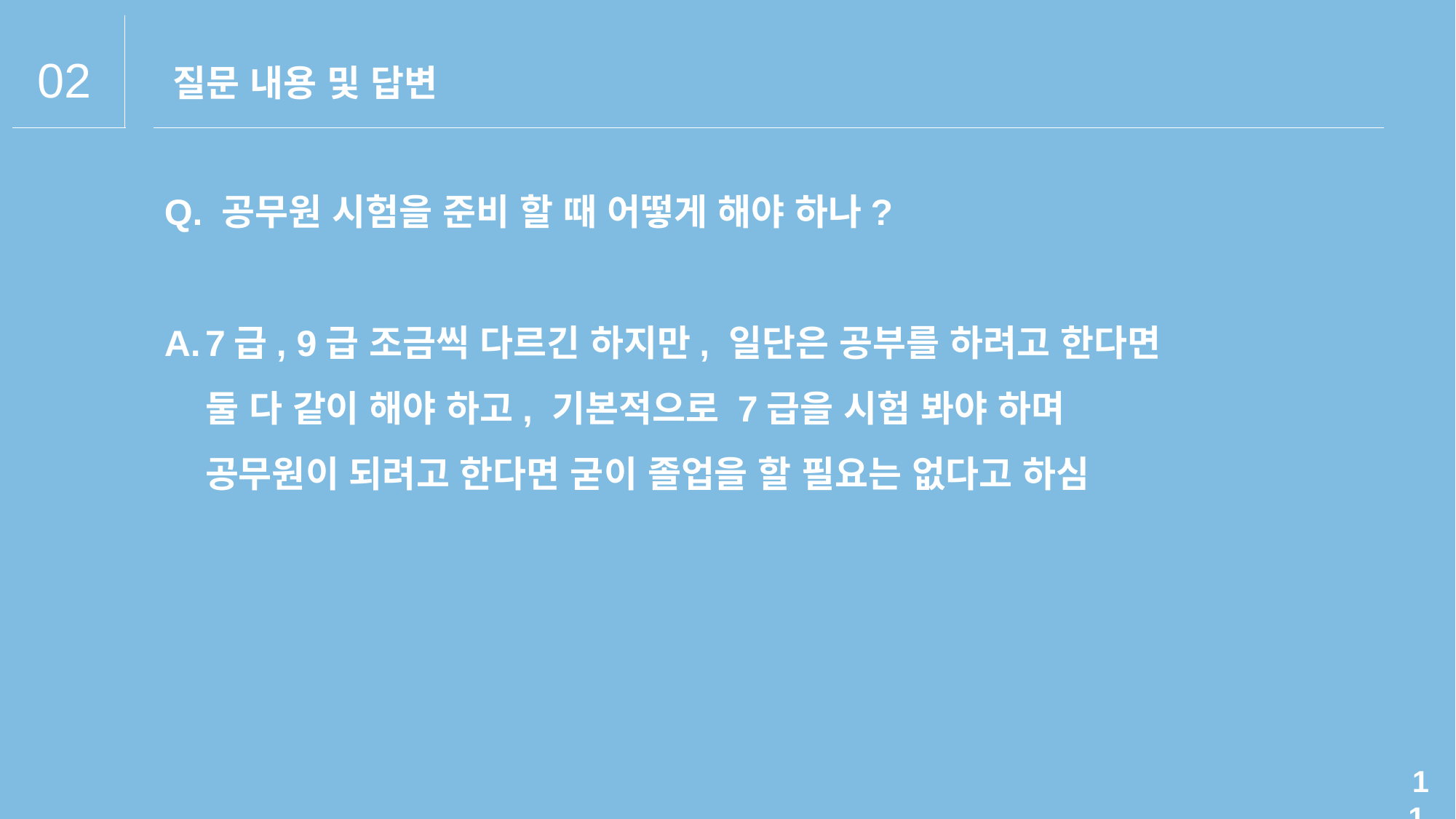

02
질문 내용 및 답변
Q. 공무원 시험을 준비 할 때 어떻게 해야 하나?

7급, 9급 조금씩 다르긴 하지만, 일단은 공부를 하려고 한다면
둘 다 같이 해야 하고, 기본적으로 7급을 시험 봐야 하며
공무원이 되려고 한다면 굳이 졸업을 할 필요는 없다고 하심
11